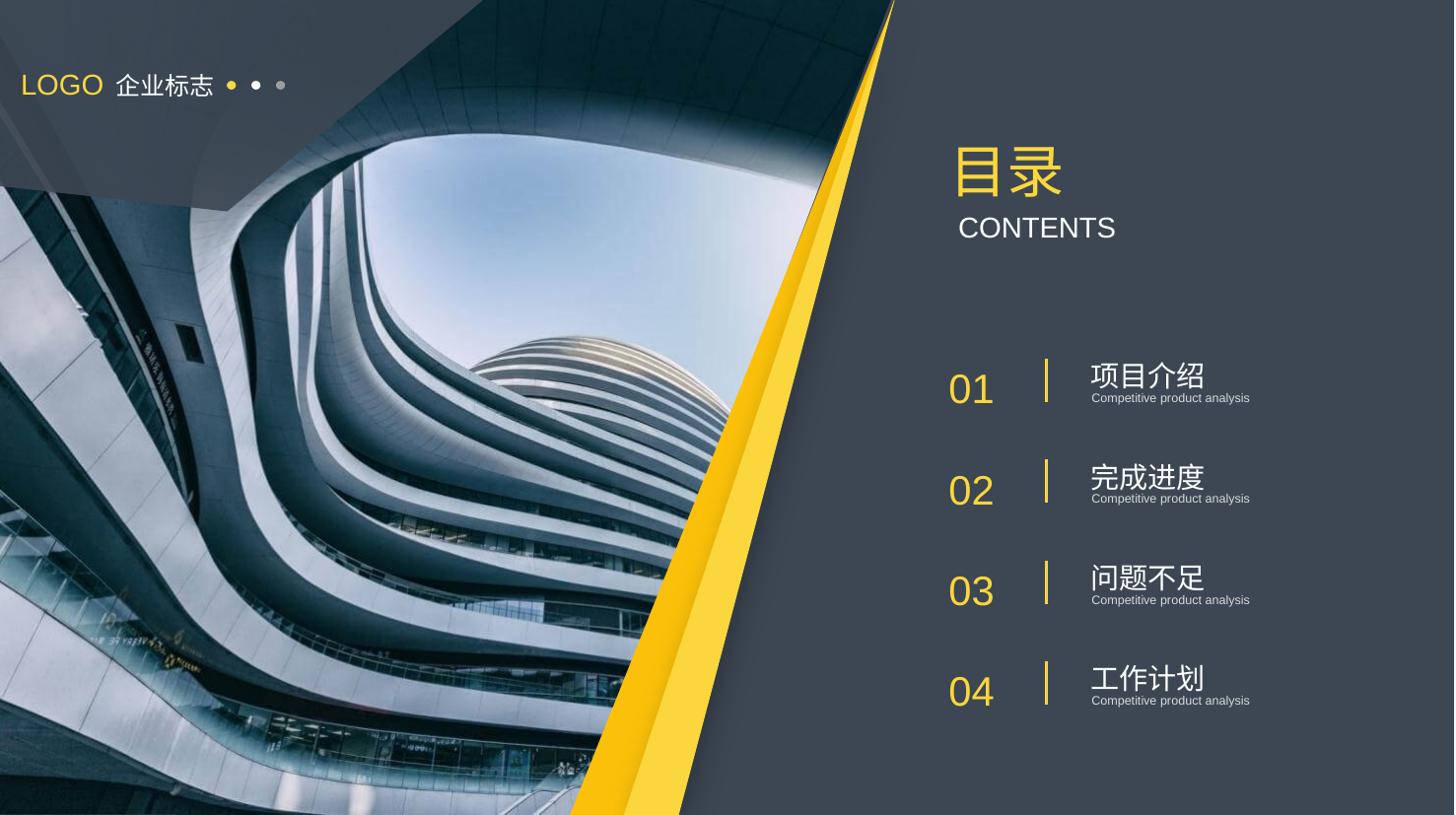

LOGO
企业标志

目录
CONTENTS
01
项目介绍
Competitive product analysis
02
完成进度
Competitive product analysis
03
问题不足
Competitive product analysis
04
工作计划
Competitive product analysis